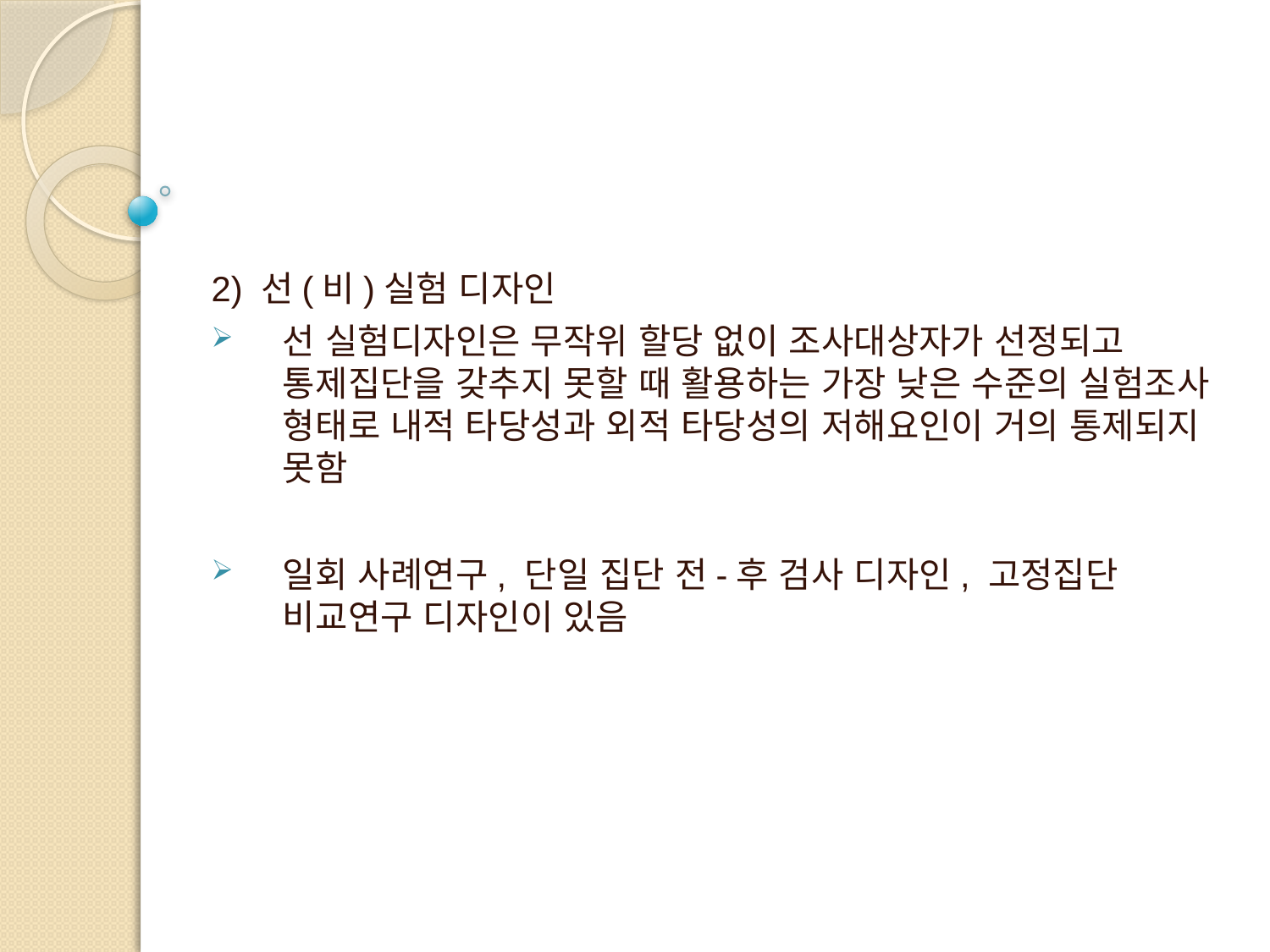

2) 선(비)실험 디자인
선 실험디자인은 무작위 할당 없이 조사대상자가 선정되고 통제집단을 갖추지 못할 때 활용하는 가장 낮은 수준의 실험조사 형태로 내적 타당성과 외적 타당성의 저해요인이 거의 통제되지 못함

일회 사례연구, 단일 집단 전-후 검사 디자인, 고정집단 비교연구 디자인이 있음